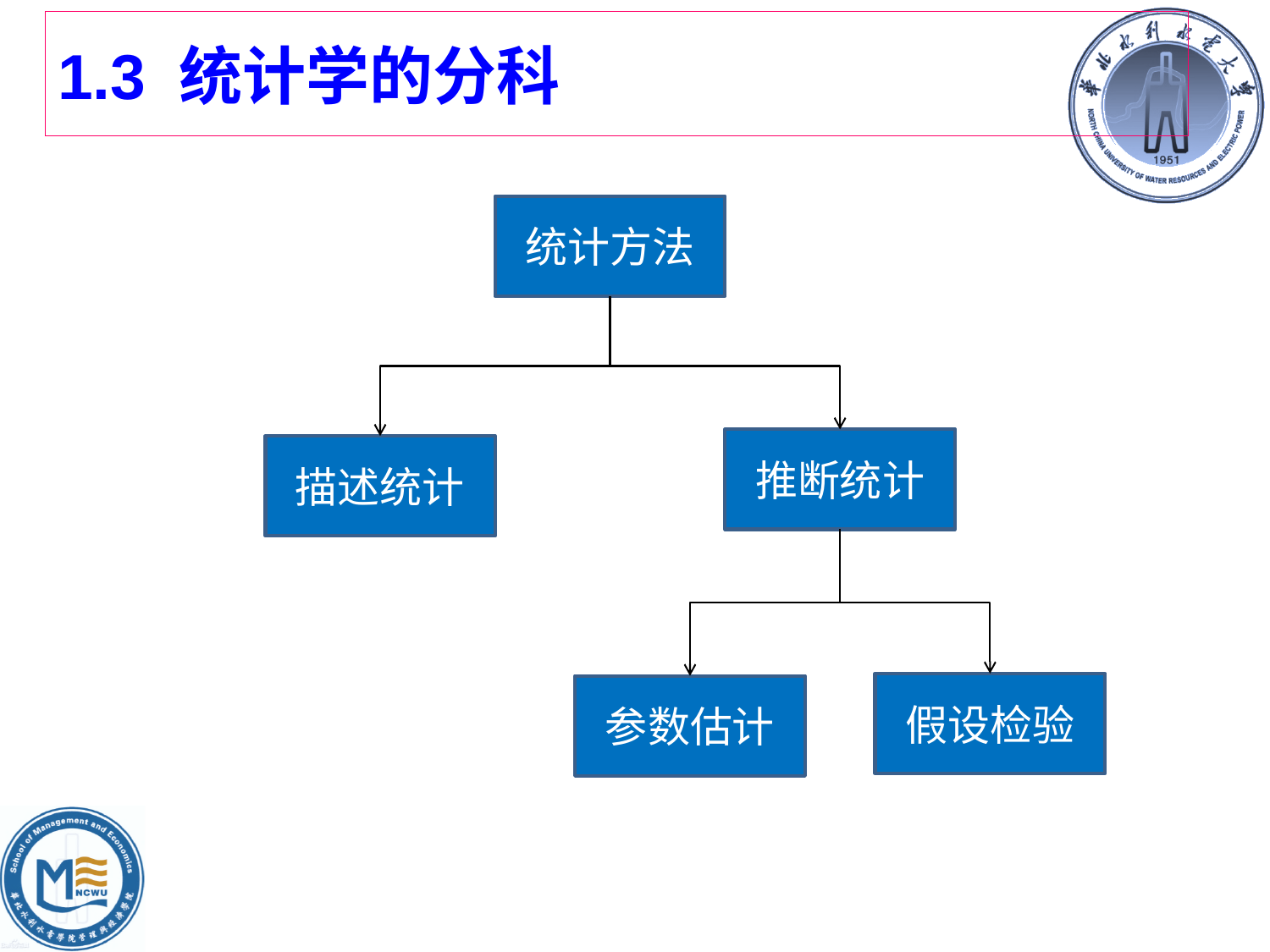

# 1.3 统计学的分科
统计方法
推断统计
描述统计
假设检验
参数估计